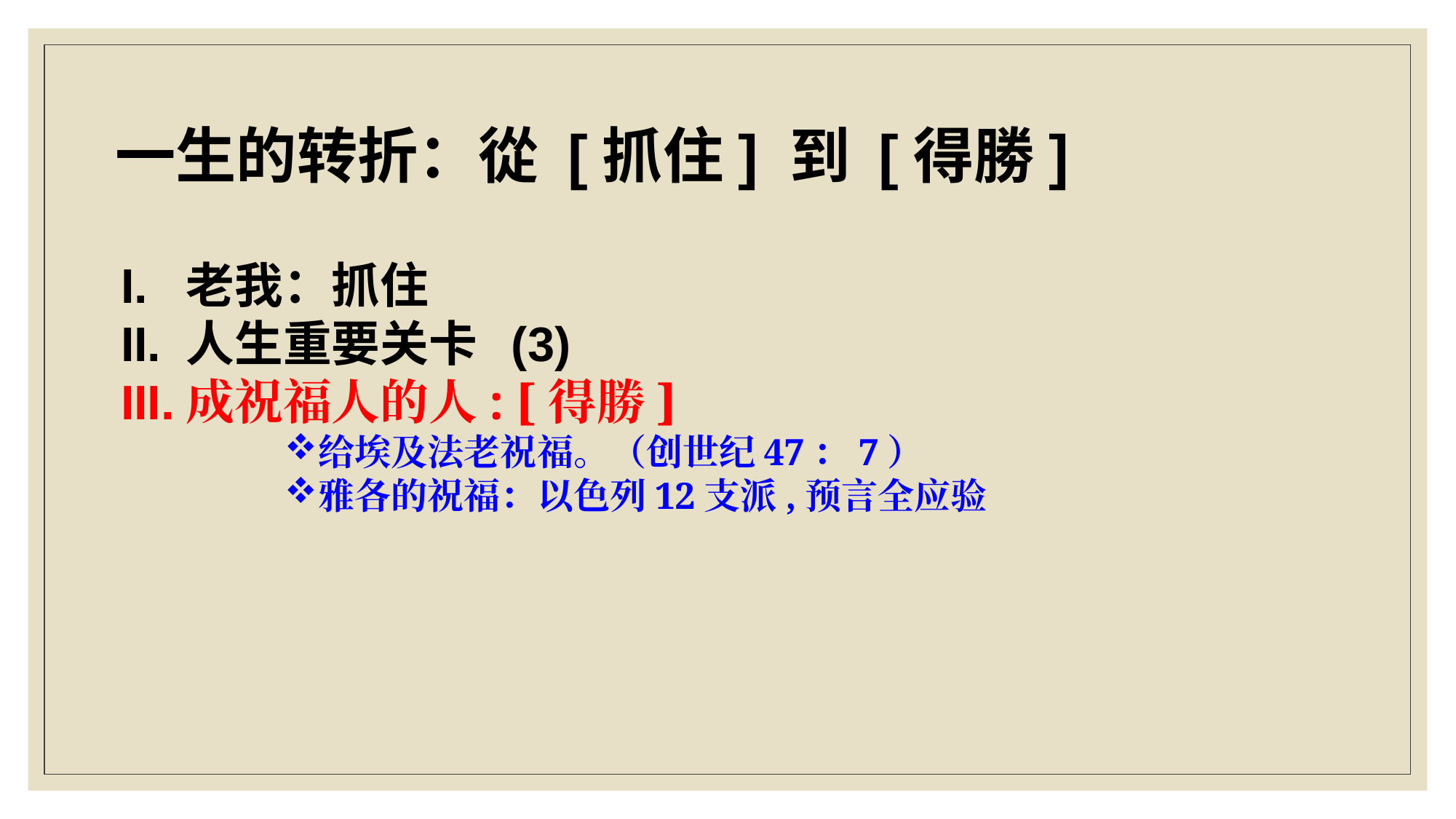

一生的转折：從 [抓住] 到 [得勝]
I.  老我：抓住
II. 人生重要关卡  (3)
III.成祝福人的人: [得勝]
给埃及法老祝福。（创世纪47：7）
雅各的祝福：以色列12支派,预言全应验